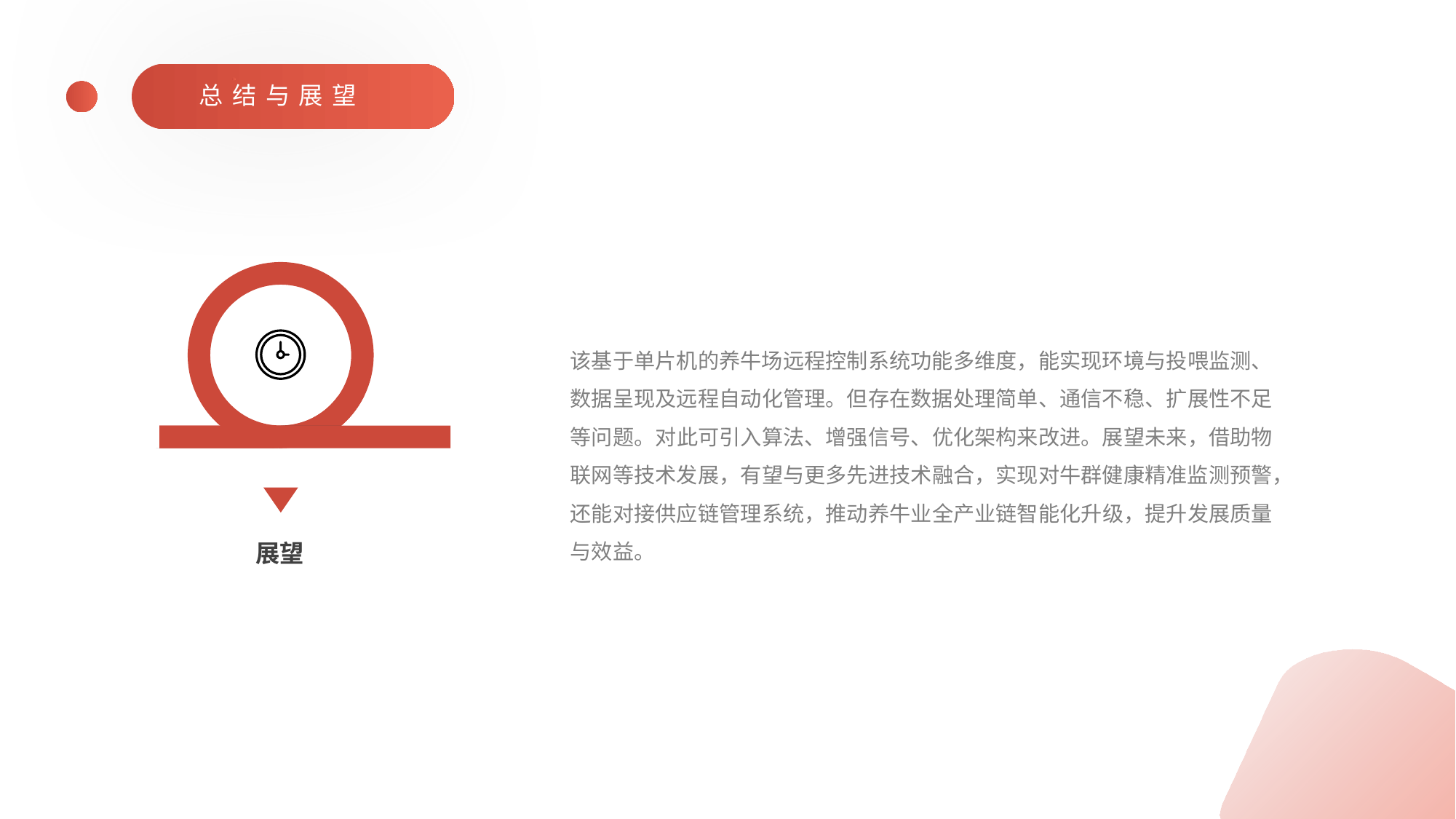

总结与展望

该基于单片机的养牛场远程控制系统功能多维度，能实现环境与投喂监测、数据呈现及远程自动化管理。但存在数据处理简单、通信不稳、扩展性不足等问题。对此可引入算法、增强信号、优化架构来改进。展望未来，借助物联网等技术发展，有望与更多先进技术融合，实现对牛群健康精准监测预警，还能对接供应链管理系统，推动养牛业全产业链智能化升级，提升发展质量与效益。

展望